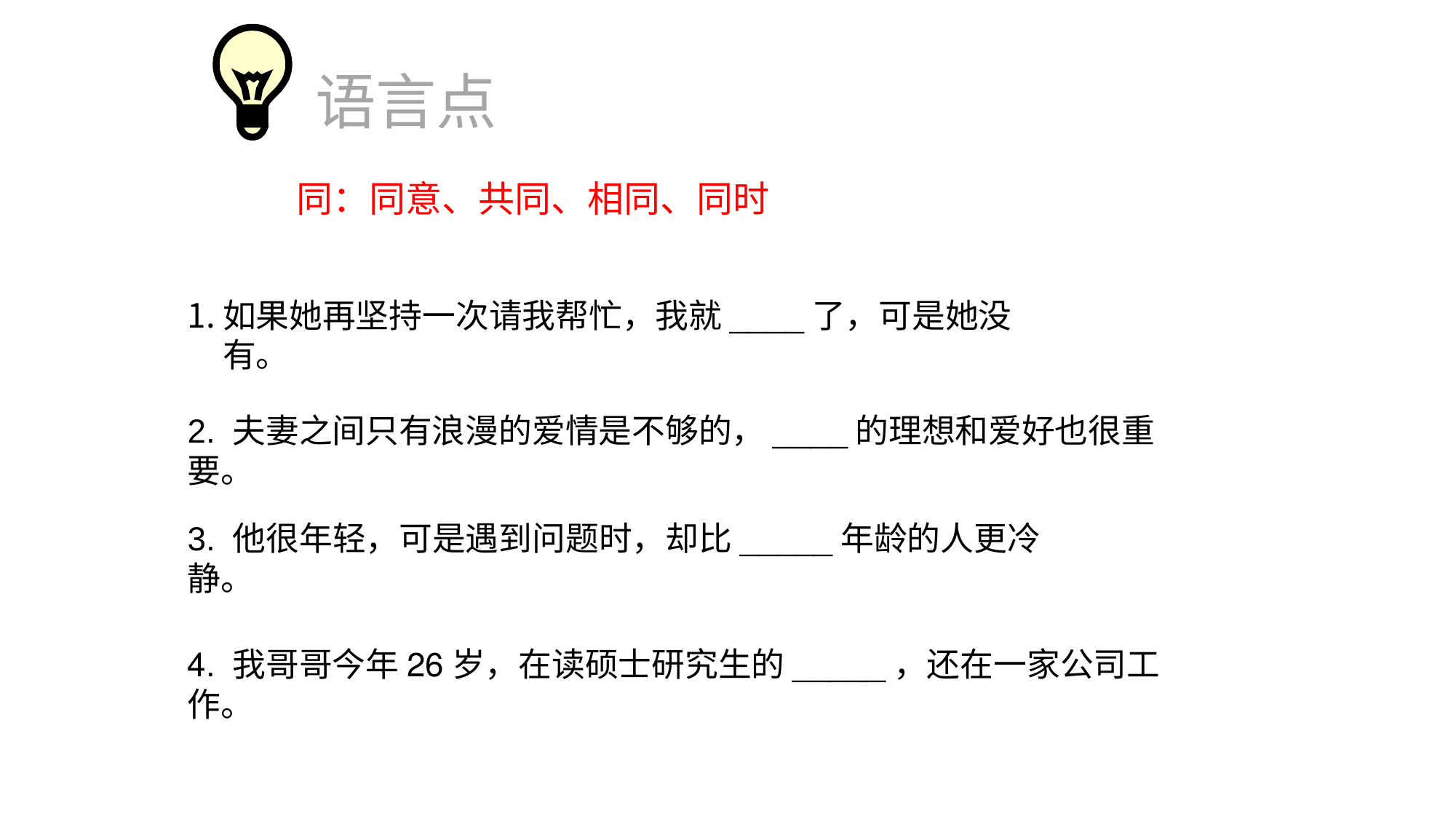

语言点
同：同意、共同、相同、同时
如果她再坚持一次请我帮忙，我就____了，可是她没有。
2. 夫妻之间只有浪漫的爱情是不够的，____的理想和爱好也很重要。
3. 他很年轻，可是遇到问题时，却比_____年龄的人更冷静。
4. 我哥哥今年26岁，在读硕士研究生的_____，还在一家公司工作。